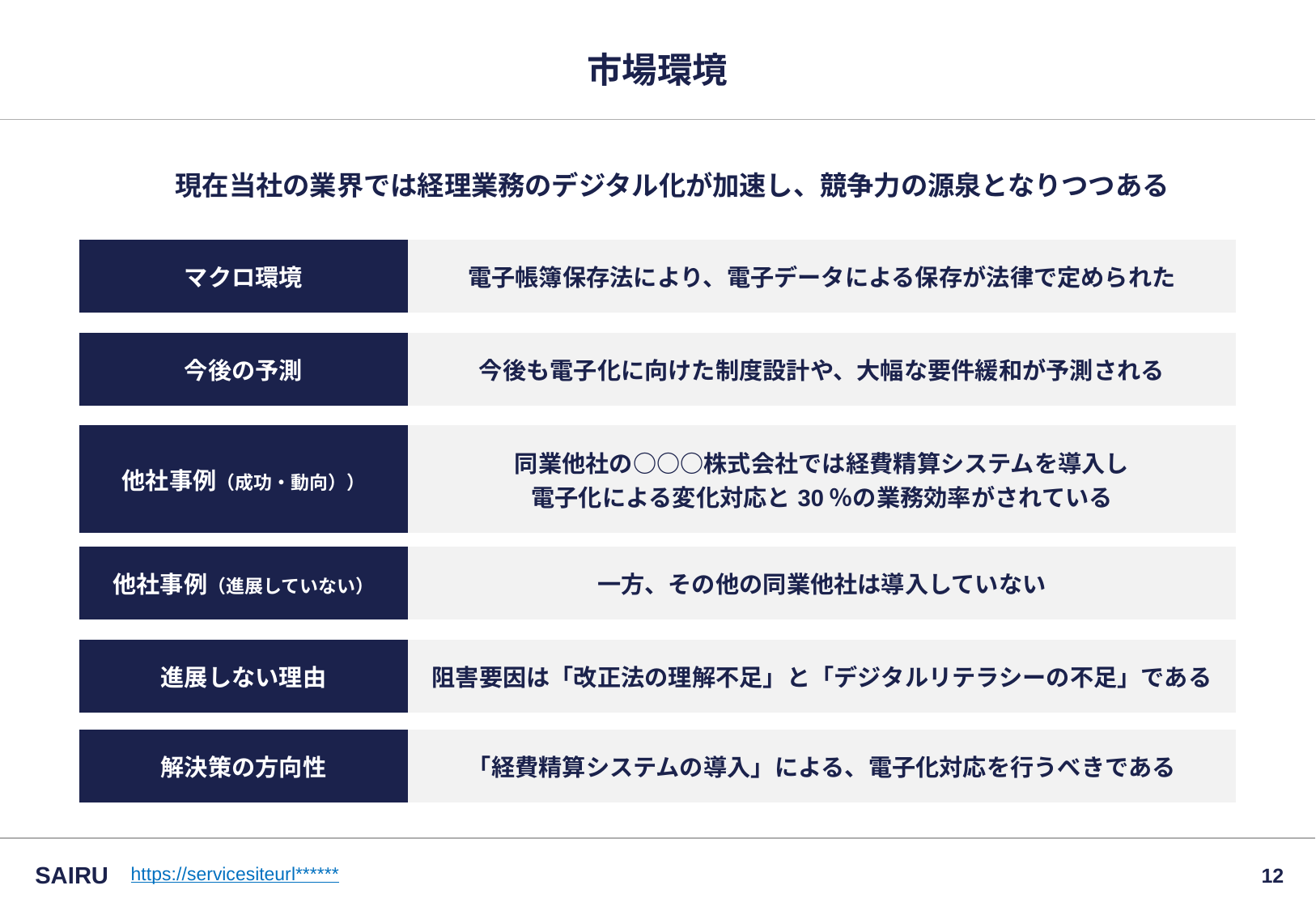

# 市場環境
現在当社の業界では経理業務のデジタル化が加速し、競争力の源泉となりつつある
| マクロ環境 | 電子帳簿保存法により、電子データによる保存が法律で定められた |
| --- | --- |
| 今後の予測 | 今後も電子化に向けた制度設計や、大幅な要件緩和が予測される |
| --- | --- |
| 他社事例（成功・動向）） | 同業他社の○○○株式会社では経費精算システムを導入し 電子化による変化対応と30％の業務効率がされている |
| --- | --- |
| 他社事例（進展していない） | 一方、その他の同業他社は導入していない |
| --- | --- |
| 進展しない理由 | 阻害要因は「改正法の理解不足」と「デジタルリテラシーの不足」である |
| --- | --- |
| 解決策の方向性 | 「経費精算システムの導入」による、電子化対応を行うべきである |
| --- | --- |
SAIRU
12
https://servicesiteurl******